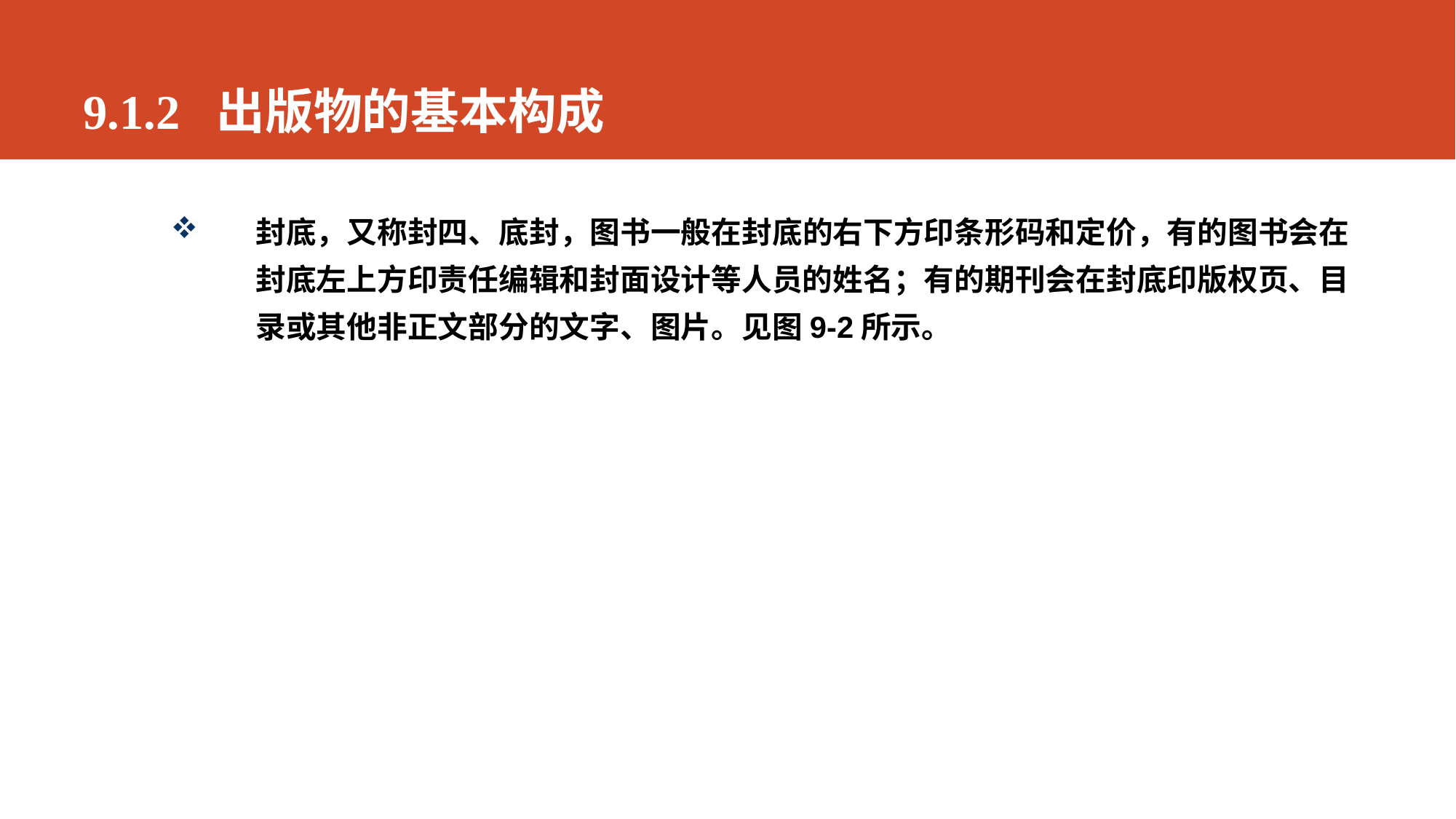

# 9.1.2  出版物的基本构成
封底，又称封四、底封，图书一般在封底的右下方印条形码和定价，有的图书会在封底左上方印责任编辑和封面设计等人员的姓名；有的期刊会在封底印版权页、目录或其他非正文部分的文字、图片。见图9-2所示。